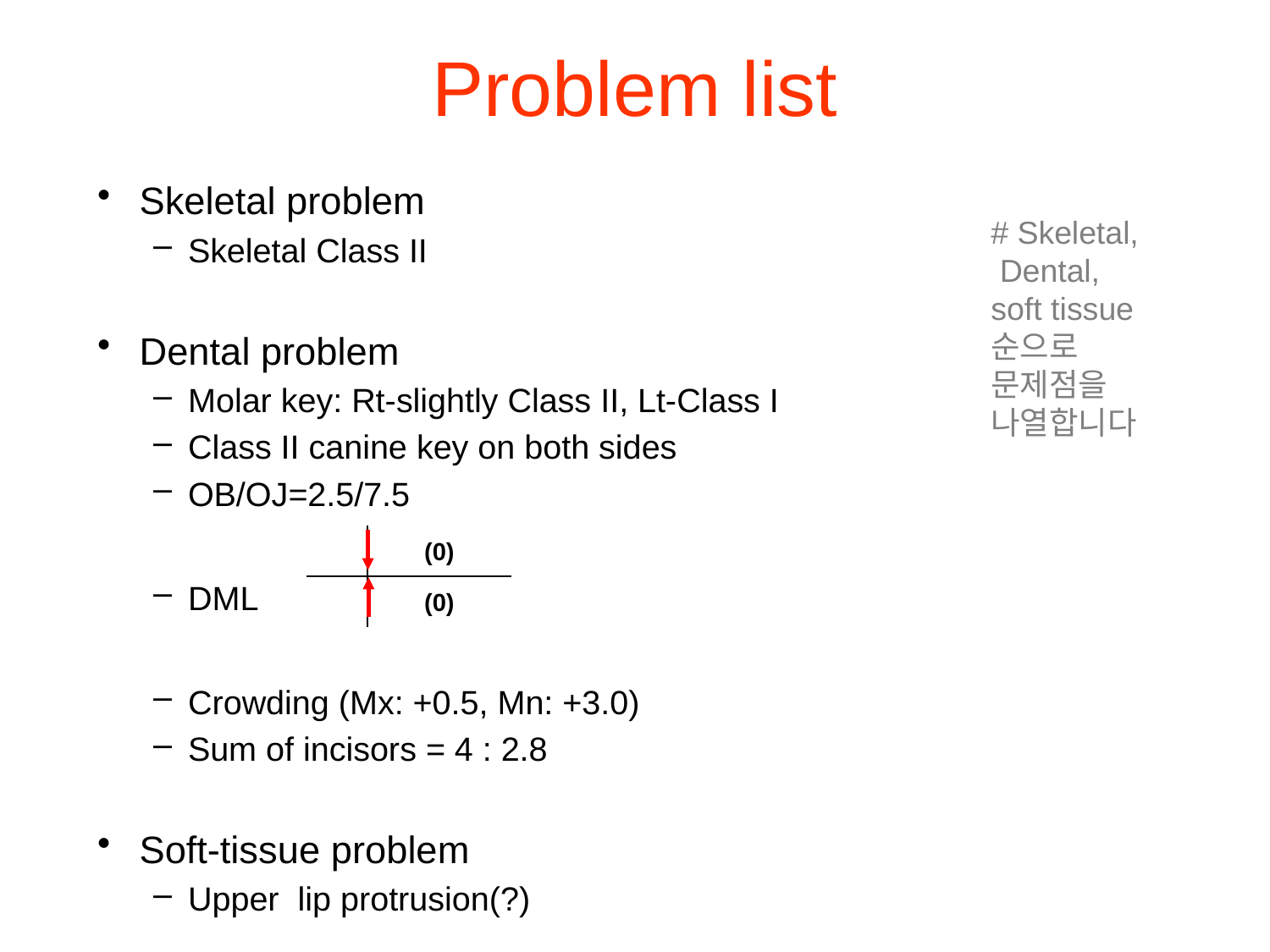

# Problem list
Skeletal problem
Skeletal Class II

Dental problem
Molar key: Rt-slightly Class II, Lt-Class I
Class II canine key on both sides
OB/OJ=2.5/7.5

DML

Crowding (Mx: +0.5, Mn: +3.0)
Sum of incisors = 4 : 2.8

Soft-tissue problem
Upper  lip protrusion(?)
# Skeletal,
 Dental,
soft tissue
순으로 문제점을
나열합니다
|  | (0) |
| --- | --- |
|  | (0) |